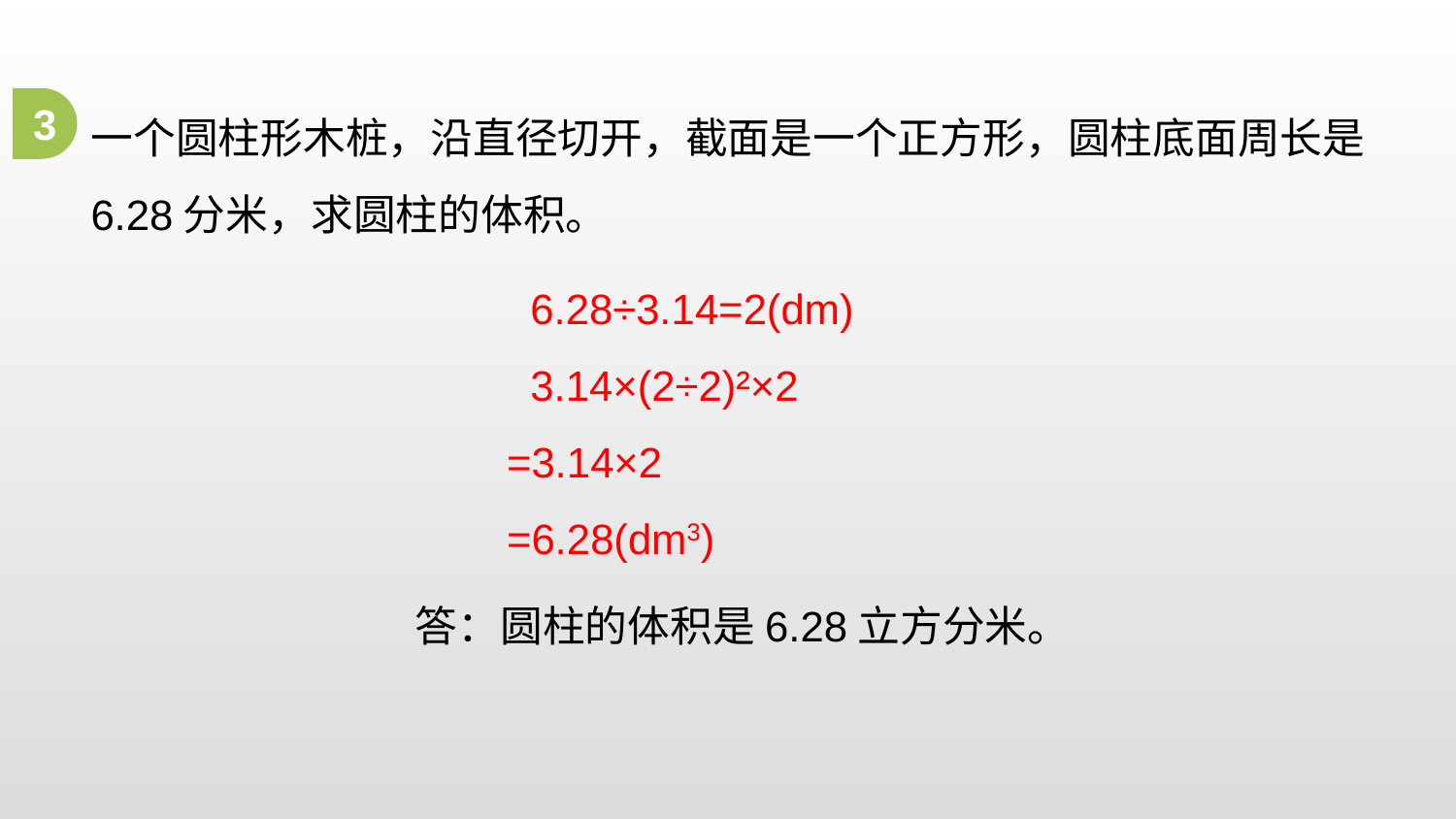

一个圆柱形木桩，沿直径切开，截面是一个正方形，圆柱底面周长是6.28分米，求圆柱的体积。
3
  6.28÷3.14=2(dm)
  3.14×(2÷2)²×2
=3.14×2
=6.28(dm3)
答：圆柱的体积是6.28立方分米。